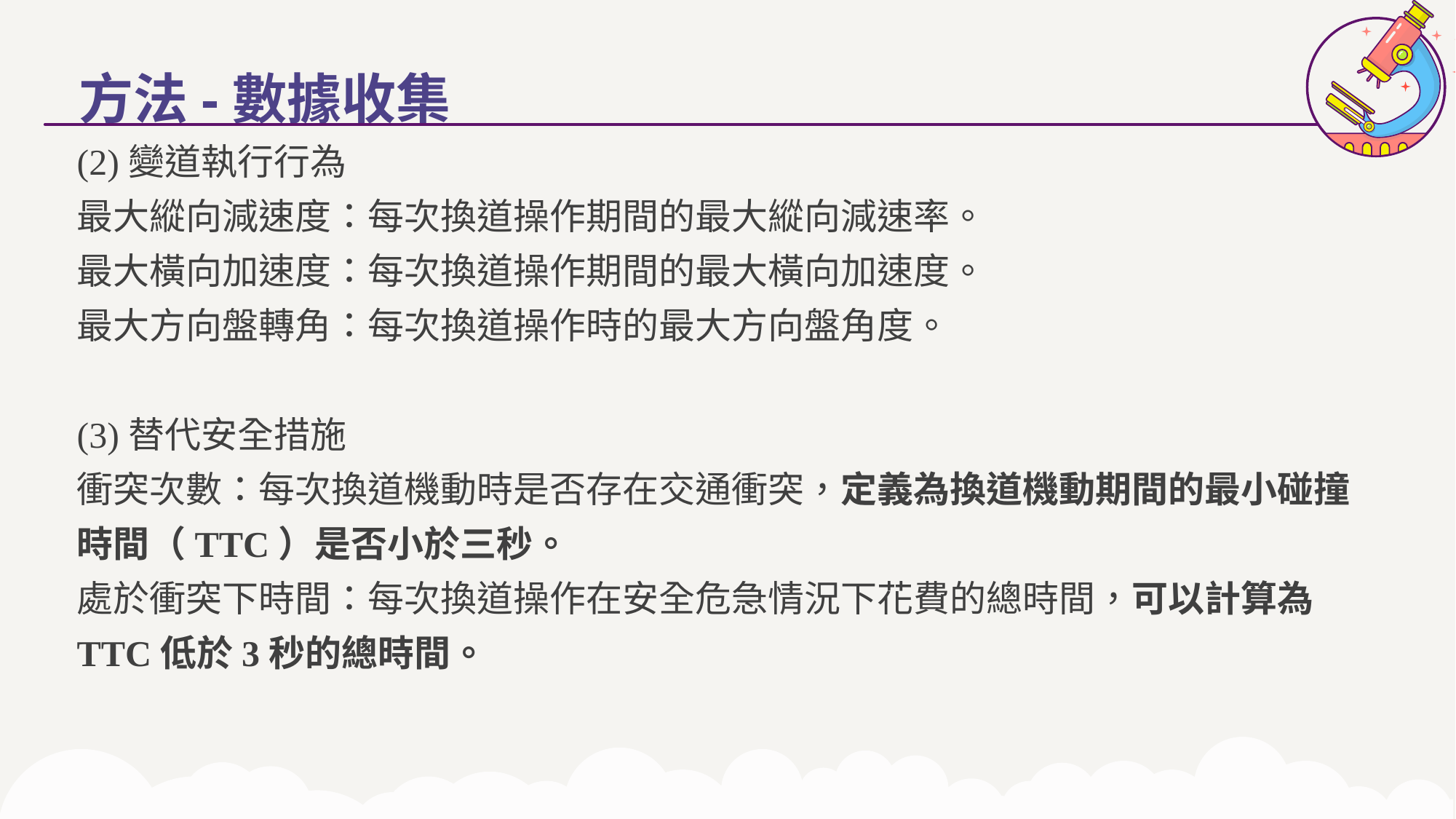

方法-數據收集
(2)變道執行行為
最大縱向減速度：每次換道操作期間的最大縱向減速率。
最大橫向加速度：每次換道操作期間的最大橫向加速度。
最大方向盤轉角：每次換道操作時的最大方向盤角度。

(3)替代安全措施
衝突次數：每次換道機動時是否存在交通衝突，定義為換道機動期間的最小碰撞時間（TTC）是否小於三秒。
處於衝突下時間：每次換道操作在安全危急情況下花費的總時間，可以計算為TTC低於3秒的總時間。